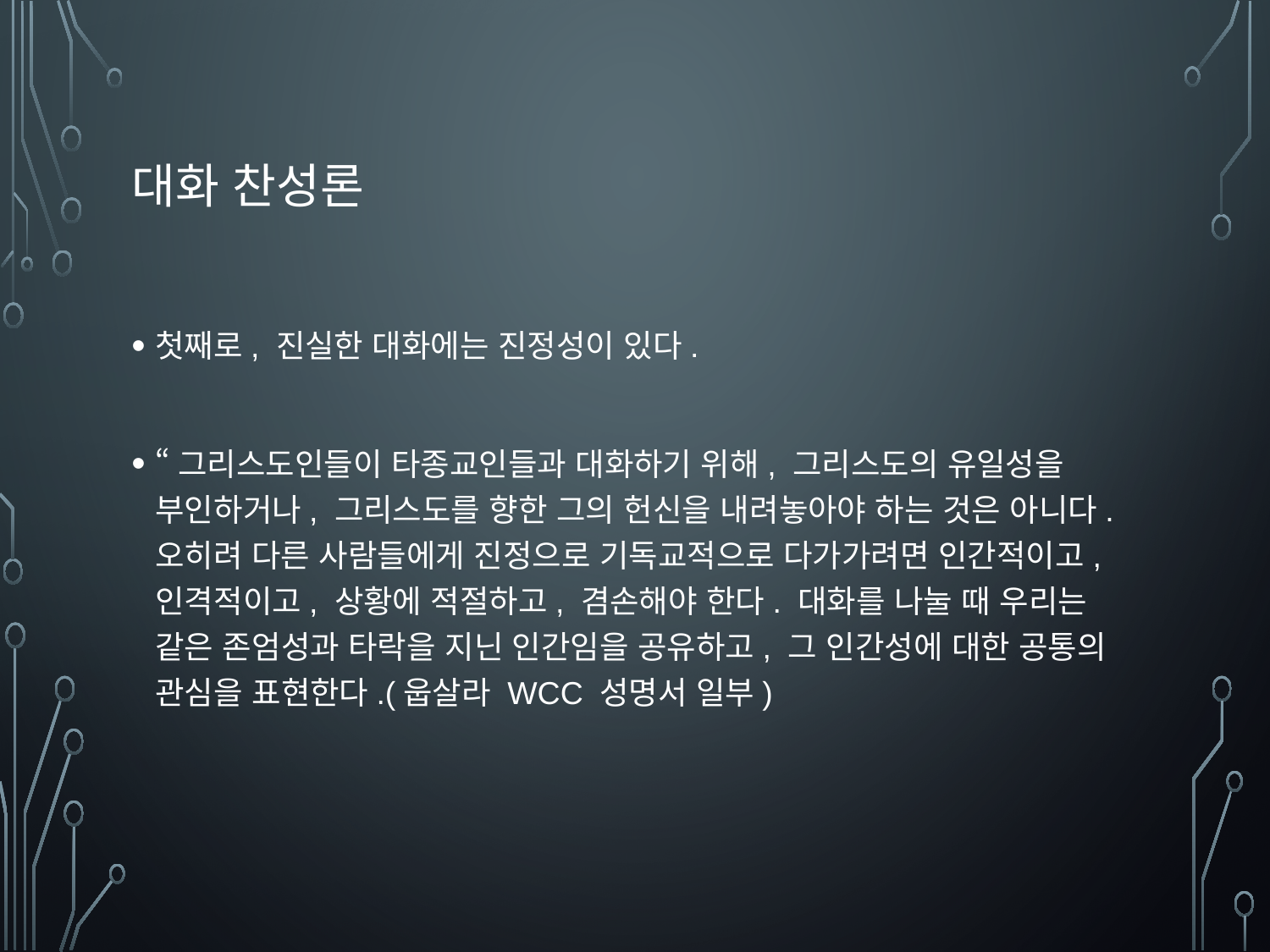

# 대화 찬성론
첫째로, 진실한 대화에는 진정성이 있다.

“그리스도인들이 타종교인들과 대화하기 위해, 그리스도의 유일성을 부인하거나, 그리스도를 향한 그의 헌신을 내려놓아야 하는 것은 아니다. 오히려 다른 사람들에게 진정으로 기독교적으로 다가가려면 인간적이고, 인격적이고, 상황에 적절하고, 겸손해야 한다. 대화를 나눌 때 우리는 같은 존엄성과 타락을 지닌 인간임을 공유하고, 그 인간성에 대한 공통의 관심을 표현한다.(웁살라 WCC 성명서 일부)